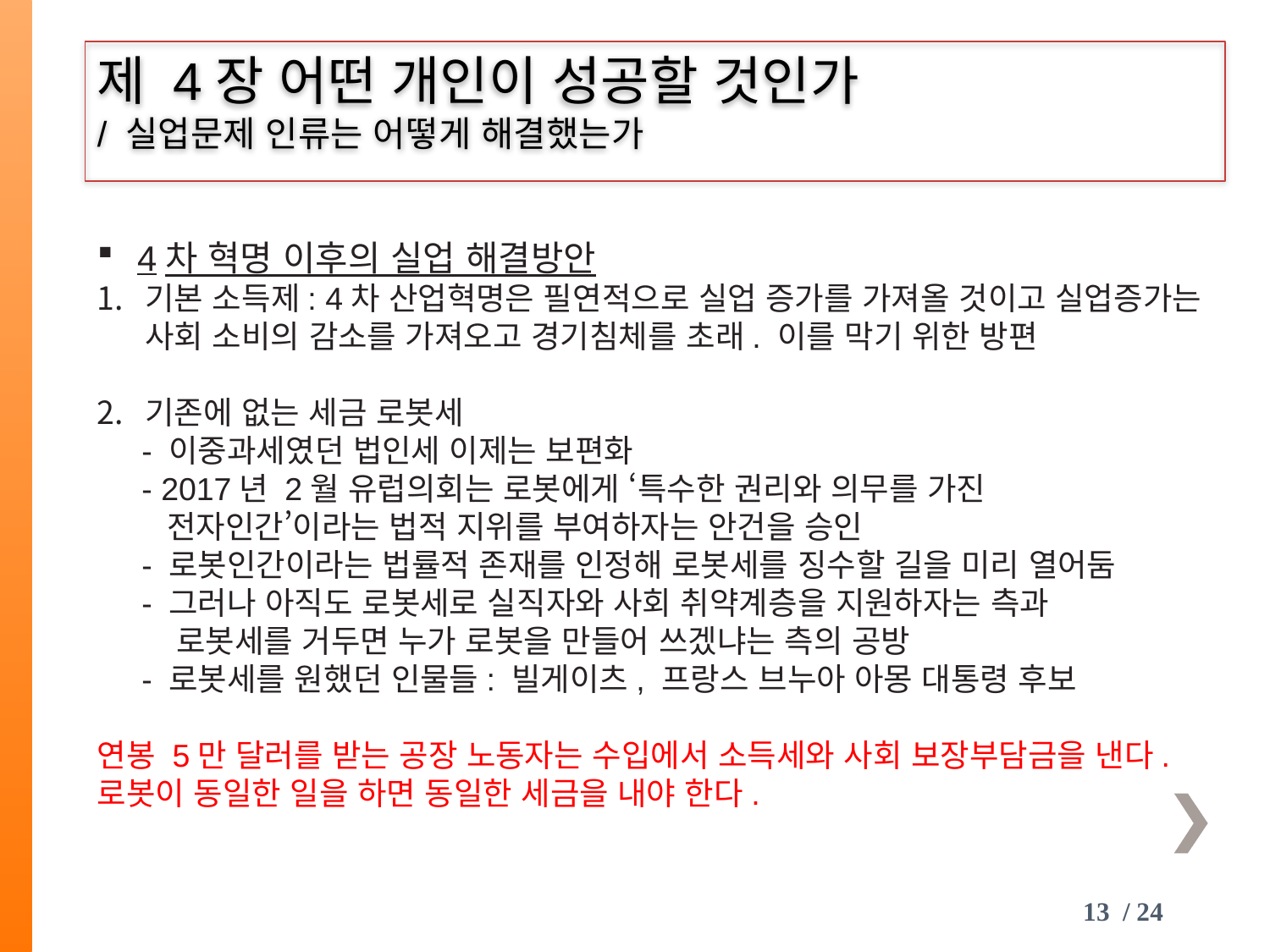

제 4장 어떤 개인이 성공할 것인가
/ 실업문제 인류는 어떻게 해결했는가

4차 혁명 이후의 실업 해결방안
기본 소득제: 4차 산업혁명은 필연적으로 실업 증가를 가져올 것이고 실업증가는 사회 소비의 감소를 가져오고 경기침체를 초래. 이를 막기 위한 방편

기존에 없는 세금 로봇세
     - 이중과세였던 법인세 이제는 보편화
     - 2017년 2월 유럽의회는 로봇에게 ‘특수한 권리와 의무를 가진
       전자인간’이라는 법적 지위를 부여하자는 안건을 승인
     - 로봇인간이라는 법률적 존재를 인정해 로봇세를 징수할 길을 미리 열어둠
     - 그러나 아직도 로봇세로 실직자와 사회 취약계층을 지원하자는 측과
        로봇세를 거두면 누가 로봇을 만들어 쓰겠냐는 측의 공방
     - 로봇세를 원했던 인물들: 빌게이츠, 프랑스 브누아 아몽 대통령 후보

연봉 5만 달러를 받는 공장 노동자는 수입에서 소득세와 사회 보장부담금을 낸다. 로봇이 동일한 일을 하면 동일한 세금을 내야 한다.
13  / 24